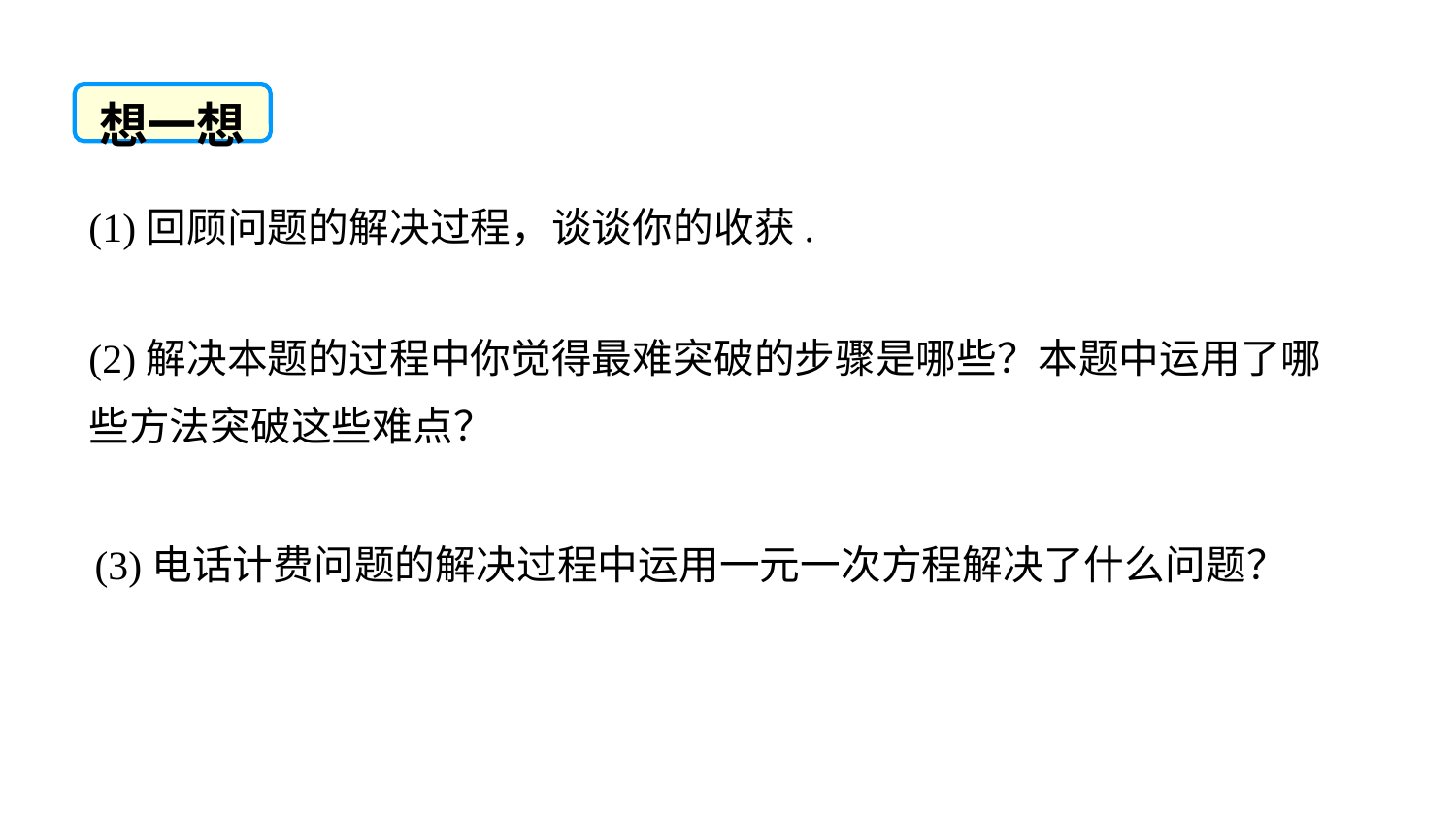

想一想
(1)回顾问题的解决过程，谈谈你的收获.
(2)解决本题的过程中你觉得最难突破的步骤是哪些？本题中运用了哪些方法突破这些难点？
(3)电话计费问题的解决过程中运用一元一次方程解决了什么问题？